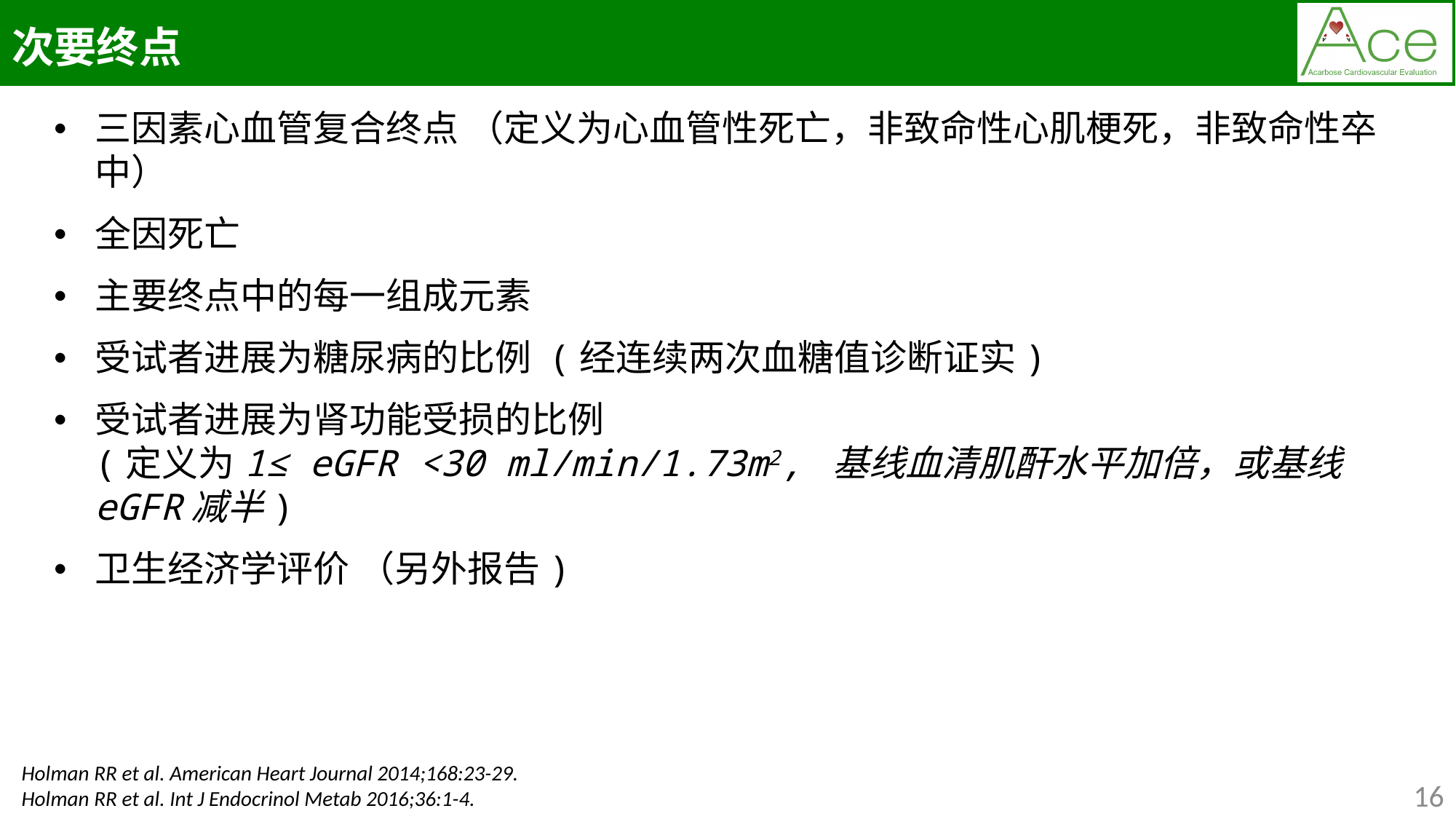

次要终点
三因素心血管复合终点 （定义为心血管性死亡，非致命性心肌梗死，非致命性卒中）
全因死亡
主要终点中的每一组成元素
受试者进展为糖尿病的比例 (经连续两次血糖值诊断证实)
受试者进展为肾功能受损的比例
(定义为1≤ eGFR <30 ml/min/1.73m2, 基线血清肌酐水平加倍，或基线eGFR减半)
卫生经济学评价 （另外报告)
Holman RR et al. American Heart Journal 2014;168:23-29.
Holman RR et al. Int J Endocrinol Metab 2016;36:1-4.
16